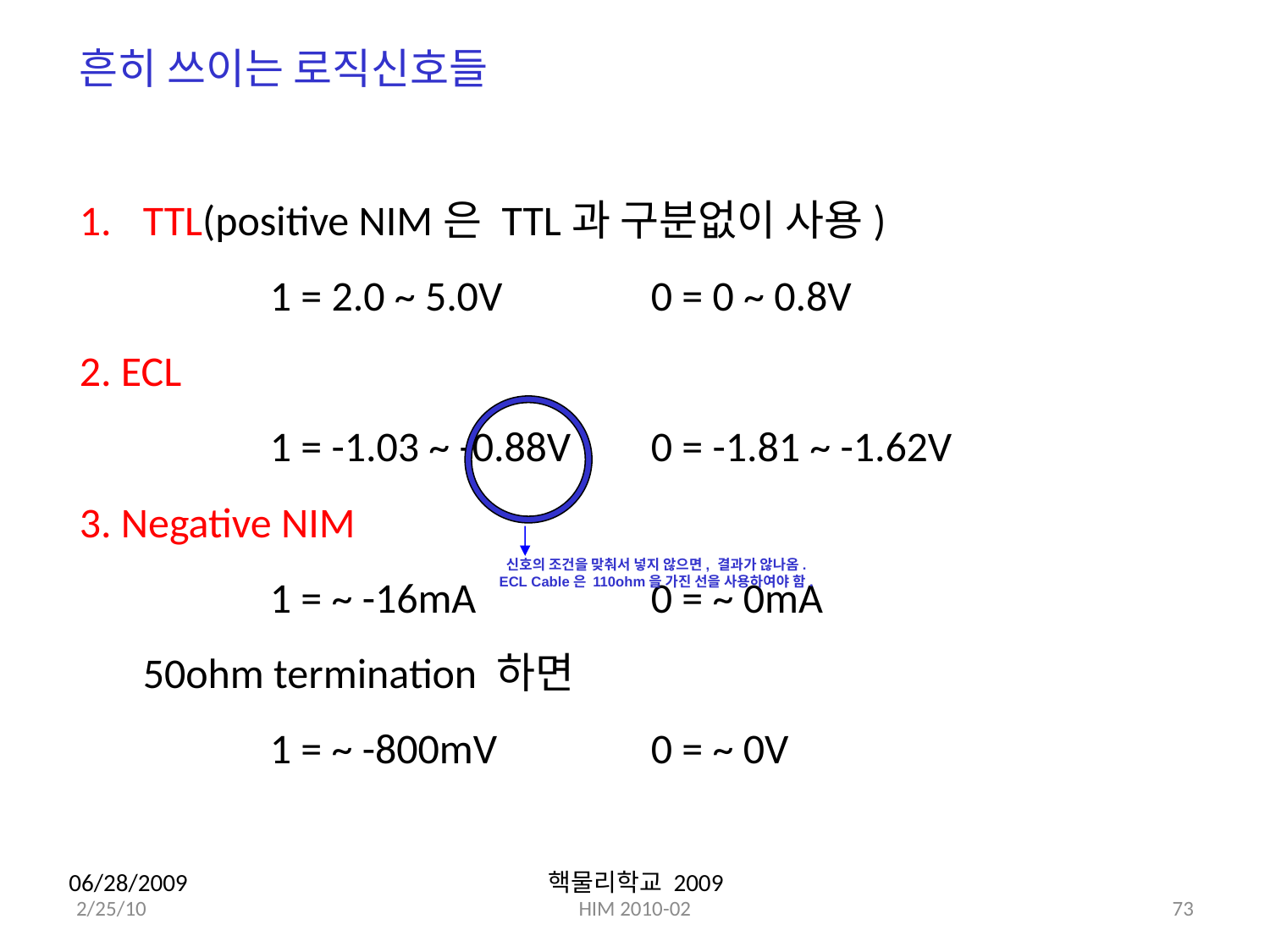

흔히 쓰이는 로직신호들

TTL(positive NIM은 TTL과 구분없이 사용)
		1 = 2.0 ~ 5.0V		0 = 0 ~ 0.8V
2. ECL
		1 = -1.03 ~ -0.88V	0 = -1.81 ~ -1.62V
3. Negative NIM
		1 = ~ -16mA		0 = ~ 0mA
	50ohm termination 하면
		1 = ~ -800mV		0 = ~ 0V

신호의 조건을 맞춰서 넣지 않으면, 결과가 않나옴.
ECL Cable은 110ohm을 가진 선을 사용하여야 함.
06/28/2009
핵물리학교 2009
73
2/25/10
HIM 2010-02